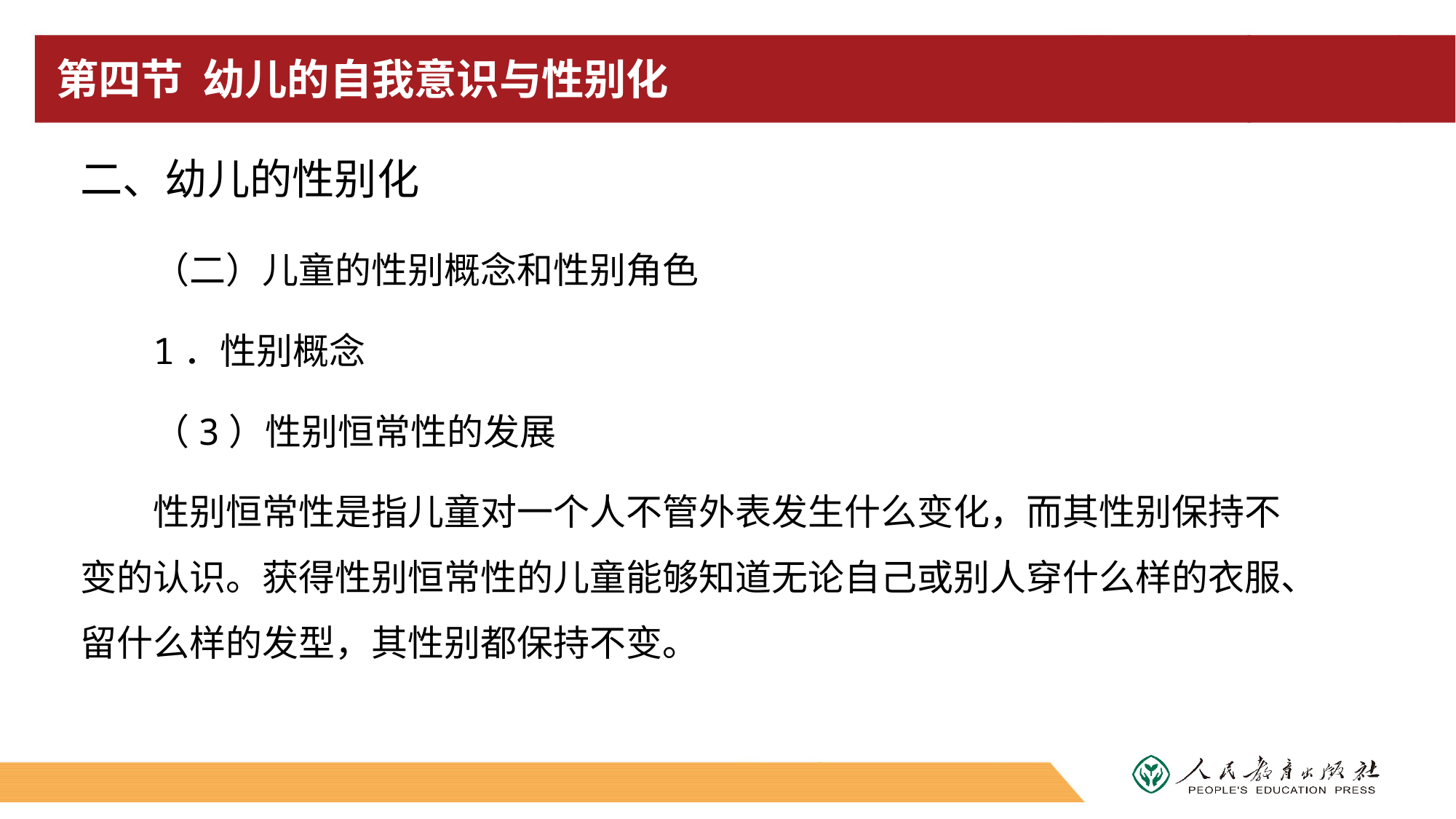

# 第四节  幼儿的自我意识与性别化
二、幼儿的性别化
（二）儿童的性别概念和性别角色
1．性别概念
（3）性别恒常性的发展
性别恒常性是指儿童对一个人不管外表发生什么变化，而其性别保持不变的认识。获得性别恒常性的儿童能够知道无论自己或别人穿什么样的衣服、留什么样的发型，其性别都保持不变。